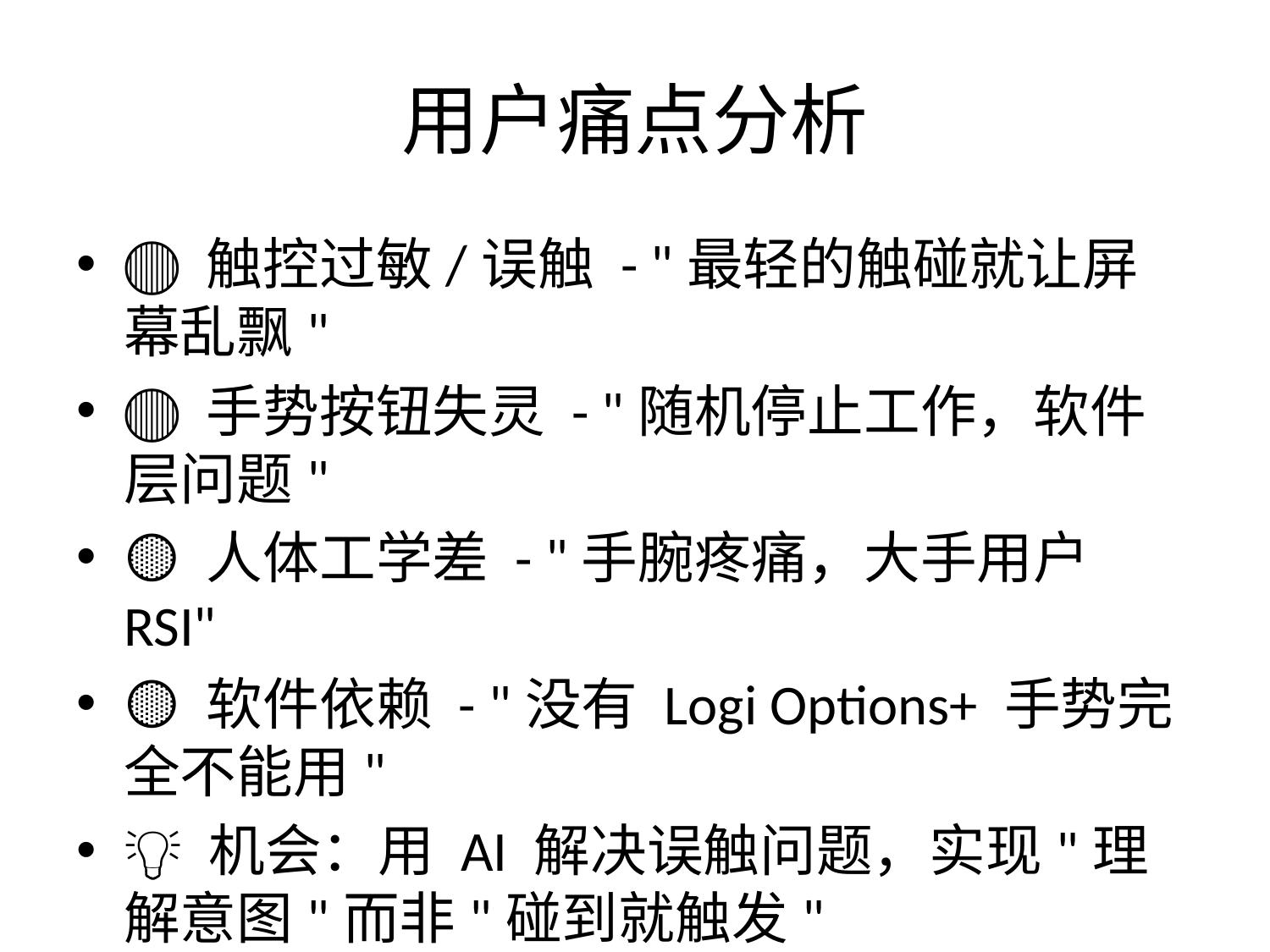

# 用户痛点分析
🔴 触控过敏/误触 - "最轻的触碰就让屏幕乱飘"
🔴 手势按钮失灵 - "随机停止工作，软件层问题"
🟡 人体工学差 - "手腕疼痛，大手用户 RSI"
🟡 软件依赖 - "没有 Logi Options+ 手势完全不能用"
💡 机会：用 AI 解决误触问题，实现"理解意图"而非"碰到就触发"